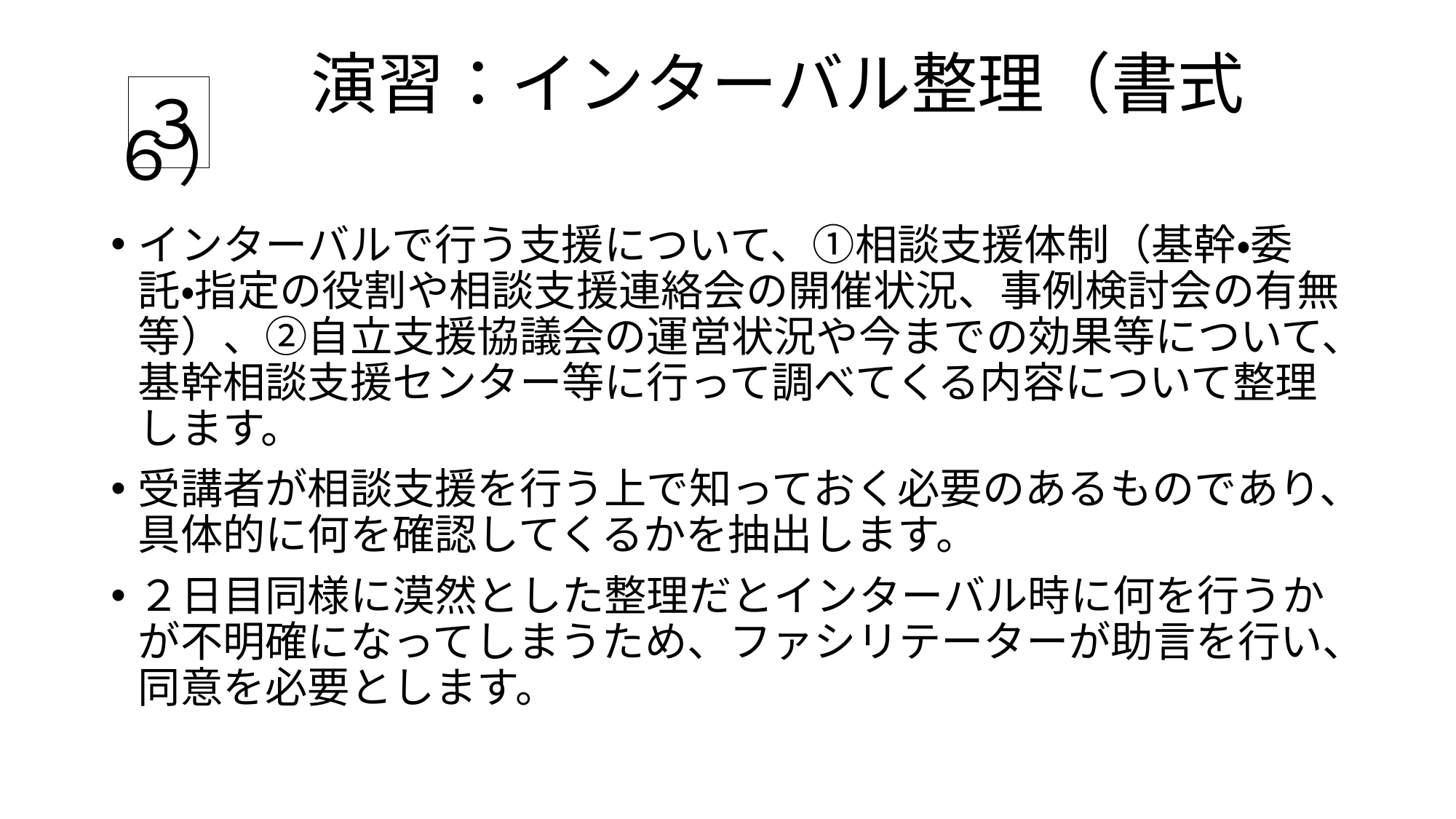

# 演習：インターバル整理（書式６）
３
インターバルで行う支援について、①相談支援体制（基幹・委託・指定の役割や相談支援連絡会の開催状況、事例検討会の有無等）、②自立支援協議会の運営状況や今までの効果等について、基幹相談支援センター等に行って調べてくる内容について整理します。
受講者が相談支援を行う上で知っておく必要のあるものであり、具体的に何を確認してくるかを抽出します。
２日目同様に漠然とした整理だとインターバル時に何を行うかが不明確になってしまうため、ファシリテーターが助言を行い、同意を必要とします。